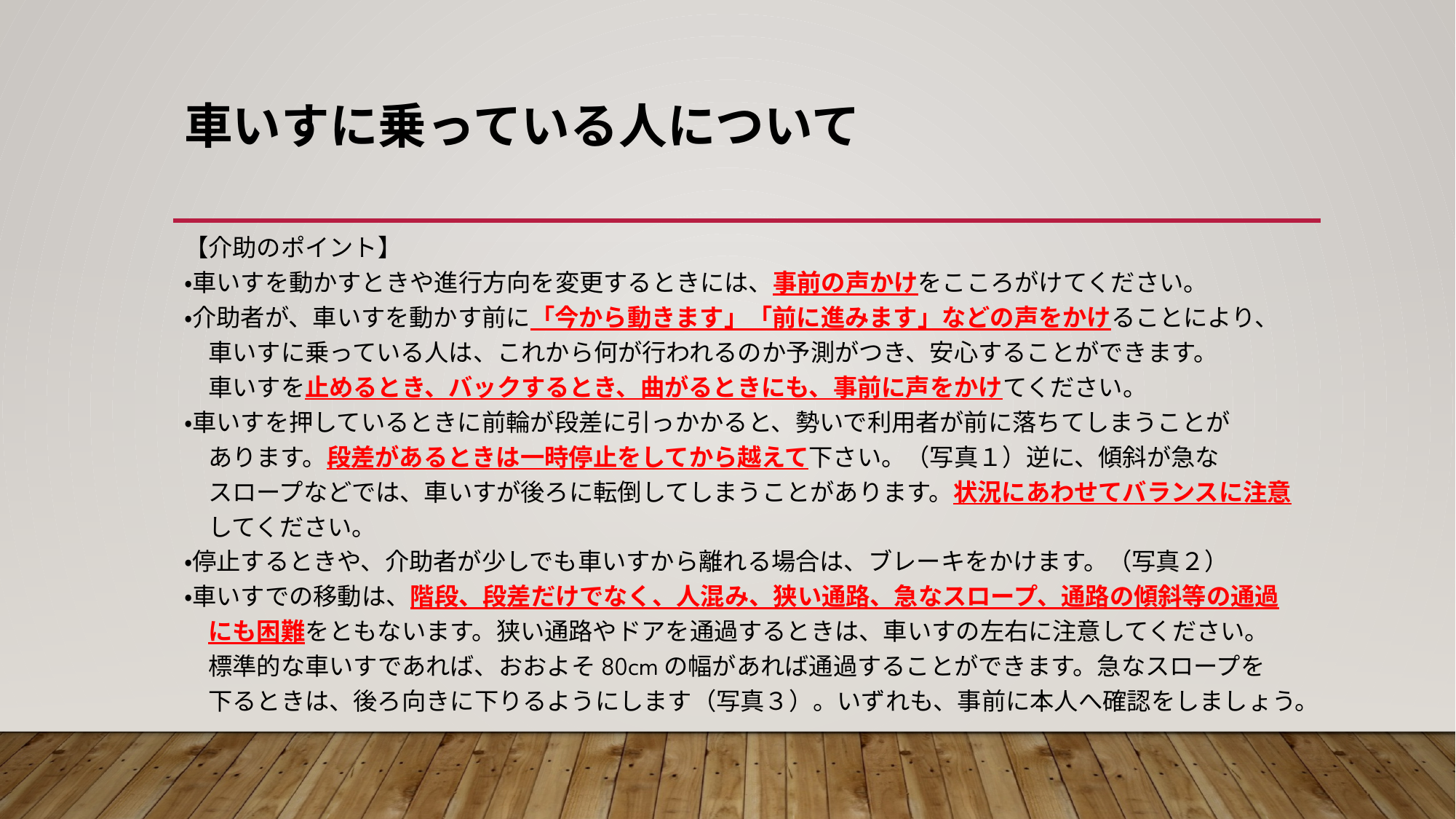

# 車いすに乗っている人について
【介助のポイント】
・車いすを動かすときや進行方向を変更するときには、事前の声かけをこころがけてください。
・介助者が、車いすを動かす前に「今から動きます」「前に進みます」などの声をかけることにより、
　車いすに乗っている人は、これから何が行われるのか予測がつき、安心することができます。
　車いすを止めるとき、バックするとき、曲がるときにも、事前に声をかけてください。
・車いすを押しているときに前輪が段差に引っかかると、勢いで利用者が前に落ちてしまうことが
　あります。段差があるときは一時停止をしてから越えて下さい。（写真１）逆に、傾斜が急な
　スロープなどでは、車いすが後ろに転倒してしまうことがあります。状況にあわせてバランスに注意
　してください。
・停止するときや、介助者が少しでも車いすから離れる場合は、ブレーキをかけます。（写真２）
・車いすでの移動は、階段、段差だけでなく、人混み、狭い通路、急なスロープ、通路の傾斜等の通過
　にも困難をともないます。狭い通路やドアを通過するときは、車いすの左右に注意してください。
　標準的な車いすであれば、おおよそ80cmの幅があれば通過することができます。急なスロープを
　下るときは、後ろ向きに下りるようにします（写真３）。いずれも、事前に本人へ確認をしましょう。